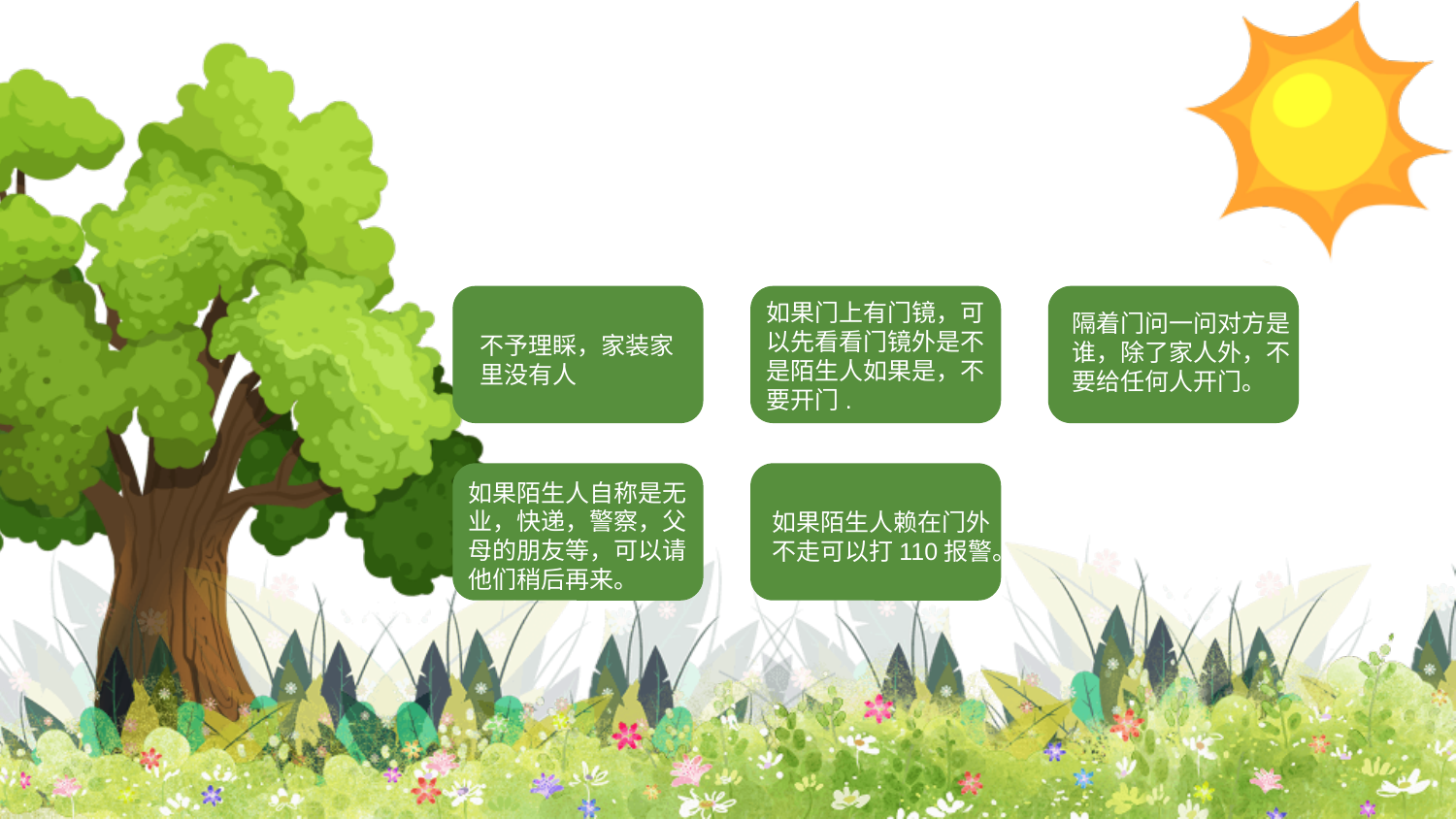

如果门上有门镜，可以先看看门镜外是不是陌生人如果是，不要开门.
隔着门问一问对方是谁，除了家人外，不要给任何人开门。
不予理睬，家装家里没有人

如果陌生人自称是无业，快递，警察，父母的朋友等，可以请他们稍后再来。
如果陌生人赖在门外 不走可以打110报警。